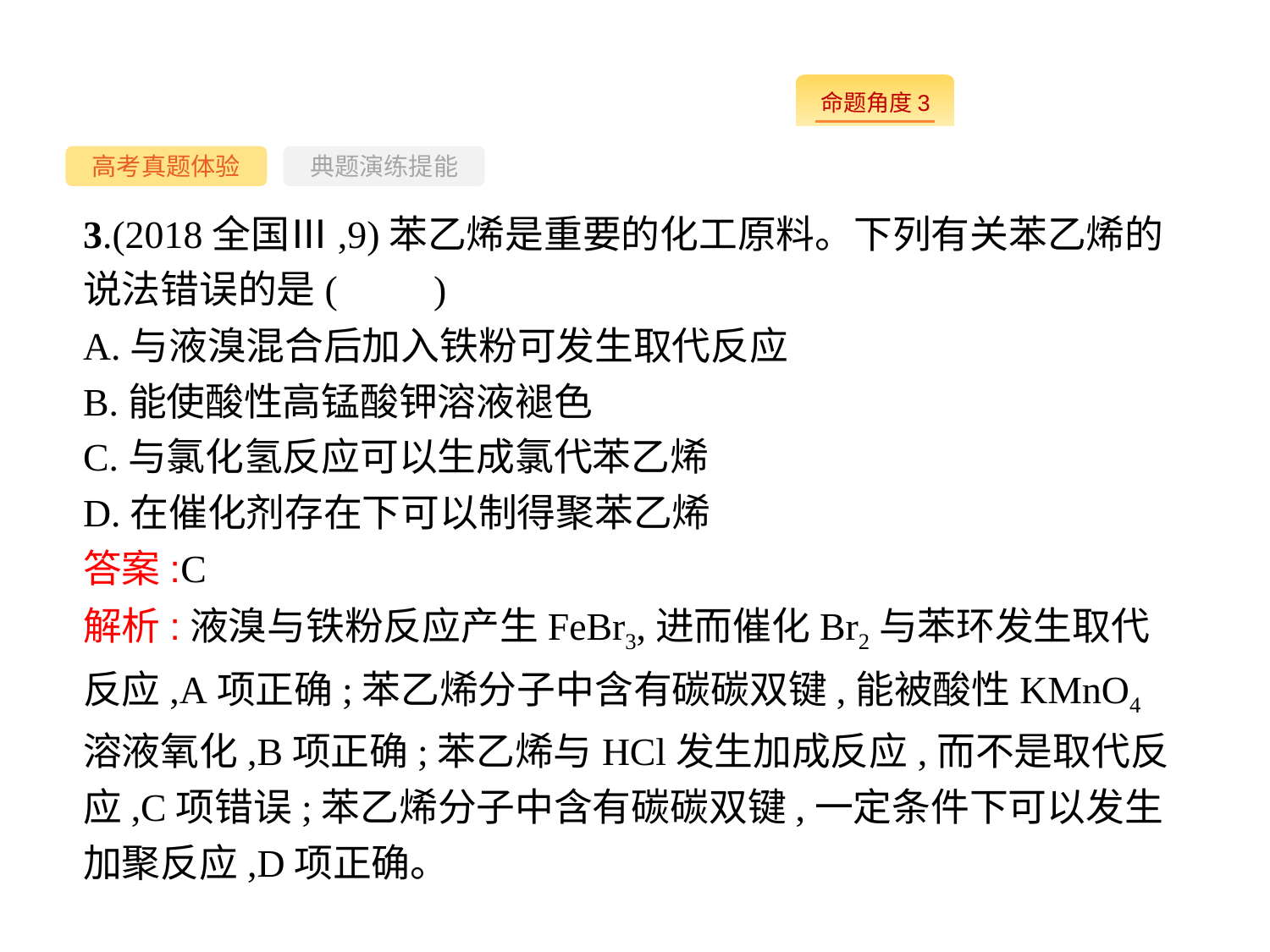

-39-
高考真题体验
典题演练提能
3.(2018全国Ⅲ,9)苯乙烯是重要的化工原料。下列有关苯乙烯的说法错误的是(　　)
A.与液溴混合后加入铁粉可发生取代反应
B.能使酸性高锰酸钾溶液褪色
C.与氯化氢反应可以生成氯代苯乙烯
D.在催化剂存在下可以制得聚苯乙烯
答案:C
解析:液溴与铁粉反应产生FeBr3,进而催化Br2与苯环发生取代反应,A项正确;苯乙烯分子中含有碳碳双键,能被酸性KMnO4溶液氧化,B项正确;苯乙烯与HCl发生加成反应,而不是取代反应,C项错误;苯乙烯分子中含有碳碳双键,一定条件下可以发生加聚反应,D项正确。